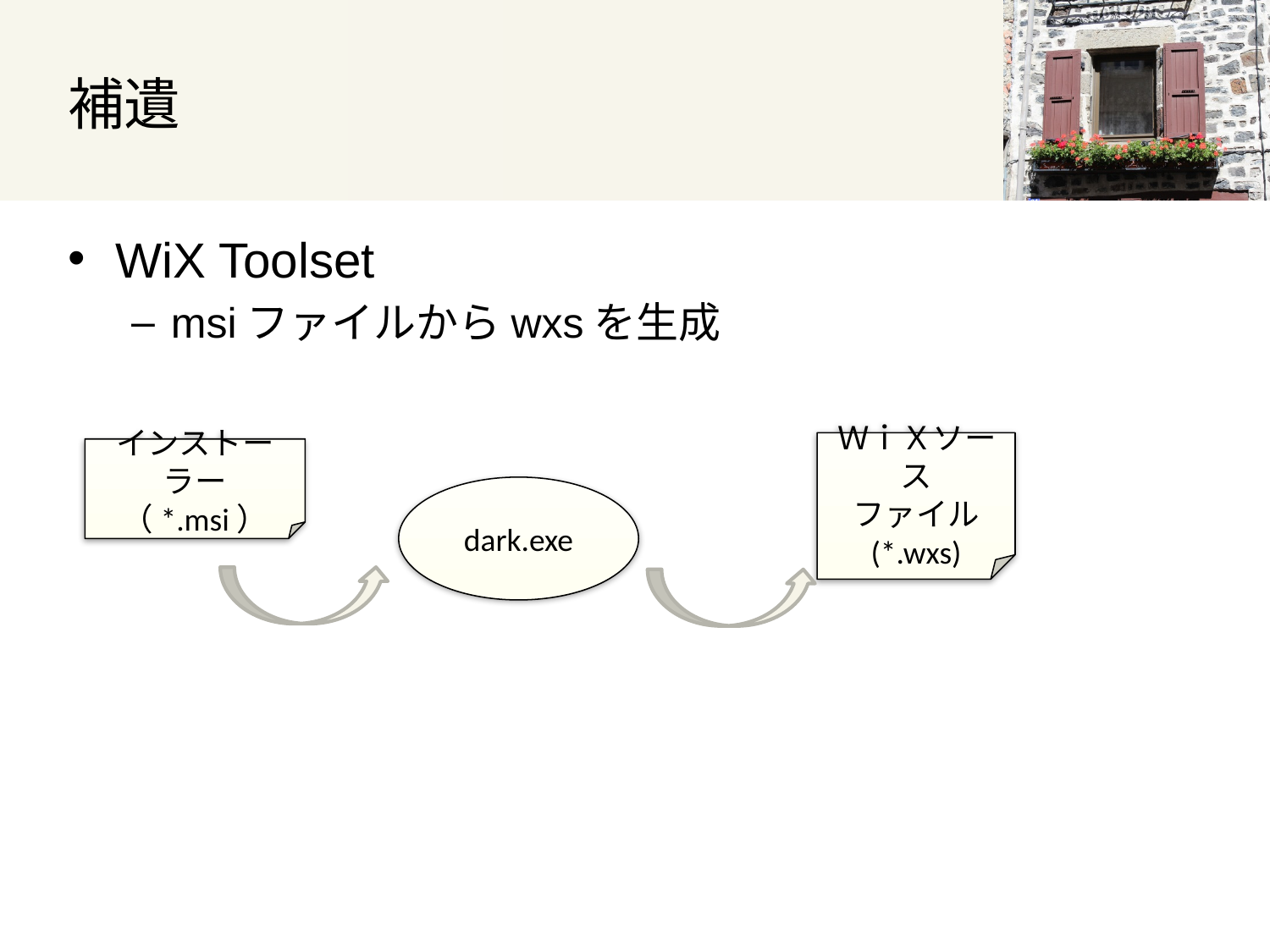

# 補遺
WiX Toolset
msiファイルからwxsを生成
ＷｉＸソース
ファイル
(*.wxs)
インストーラー
（*.msi）
dark.exe